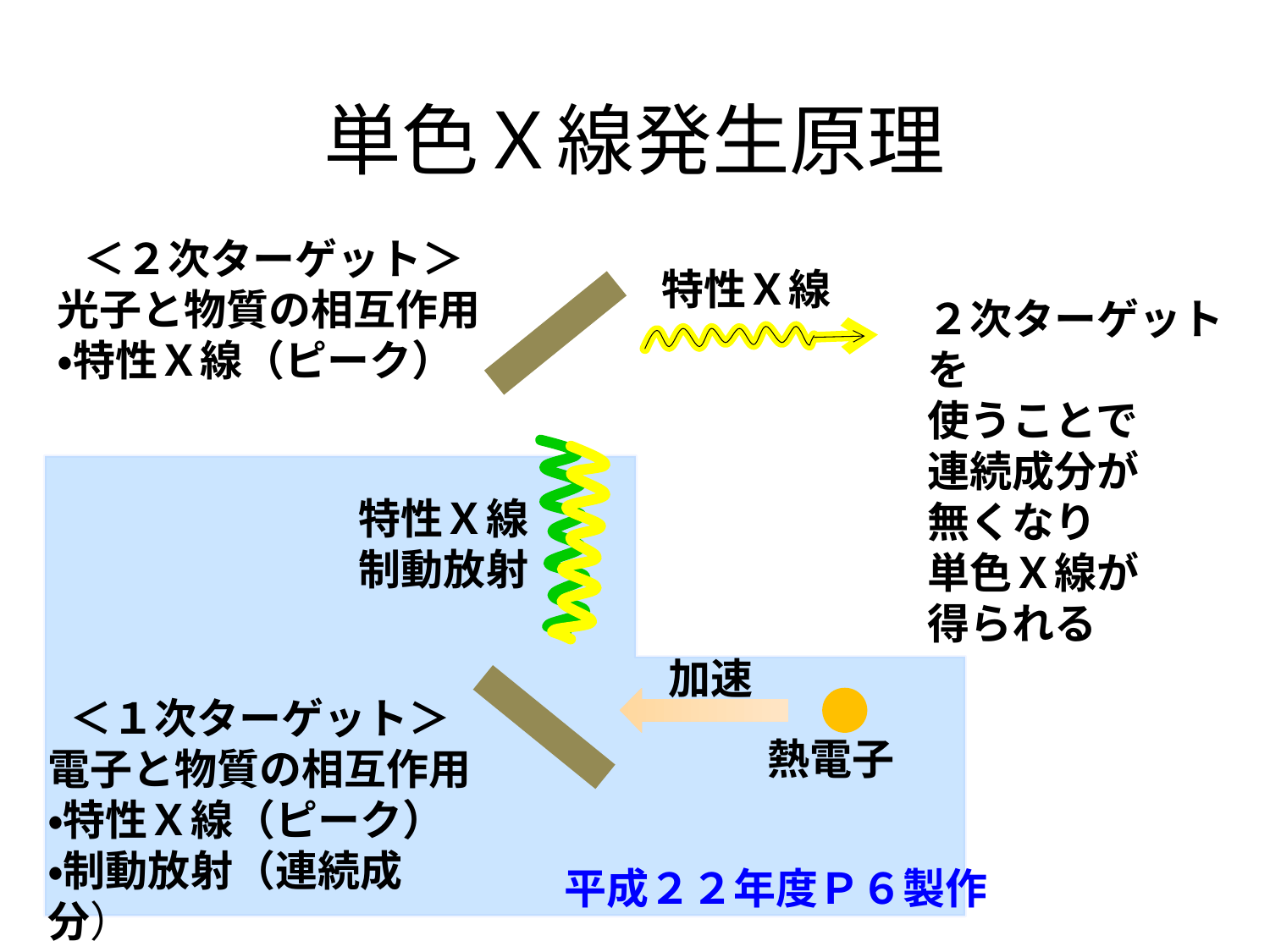

# 単色Ｘ線発生原理
＜２次ターゲット＞
光子と物質の相互作用
・特性Ｘ線（ピーク）
特性Ｘ線
２次ターゲットを
使うことで
連続成分が
無くなり
単色Ｘ線が
得られる

特性Ｘ線
制動放射

加速
＜１次ターゲット＞
電子と物質の相互作用
・特性Ｘ線（ピーク）
・制動放射（連続成分）

熱電子
平成２２年度Ｐ６製作